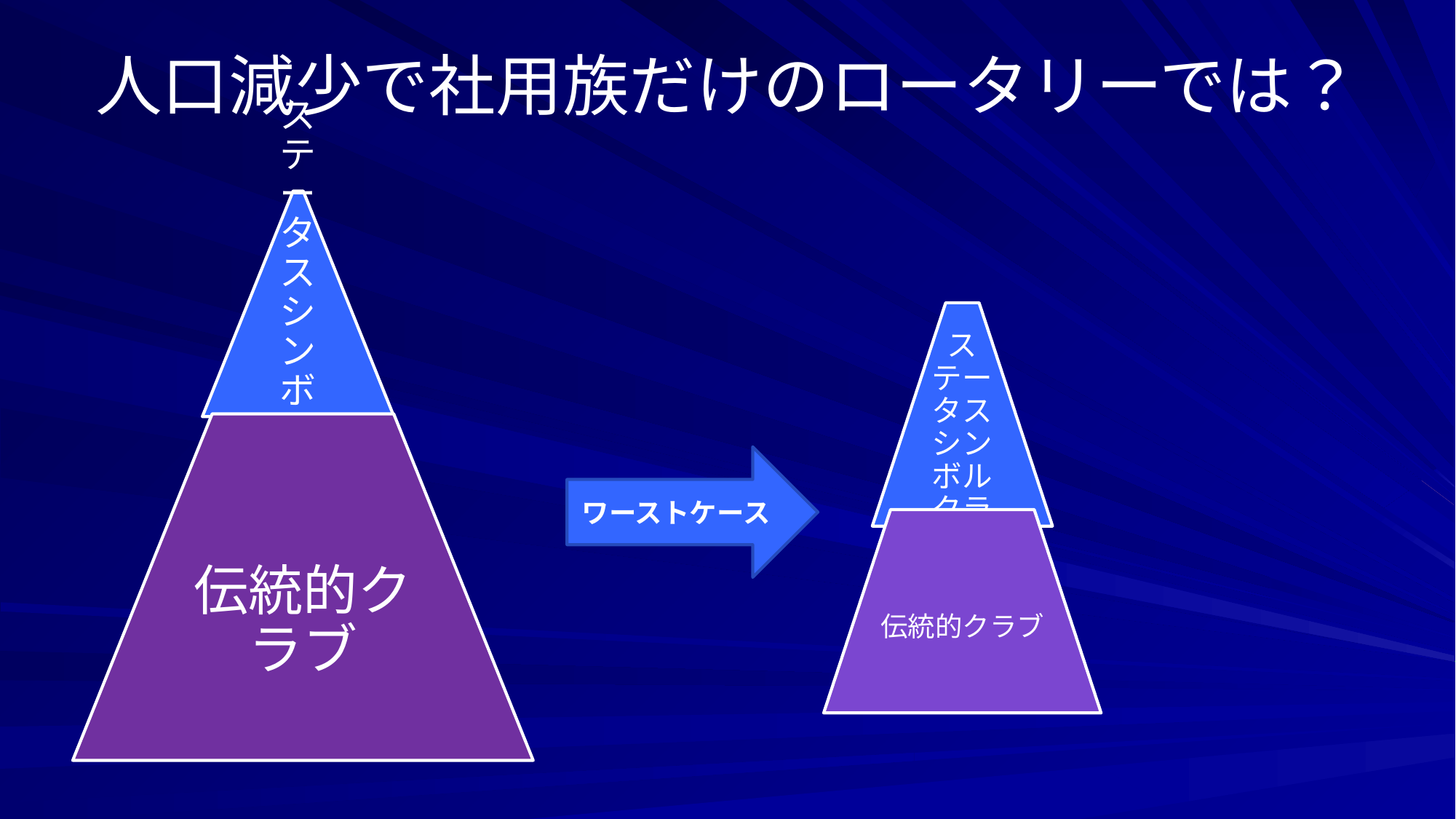

# 人口減少で社用族だけのロータリーでは？
ステータスシンボル
クラブ
伝統的クラブ
ステータスシンボルクラブ
伝統的クラブ
ワーストケース